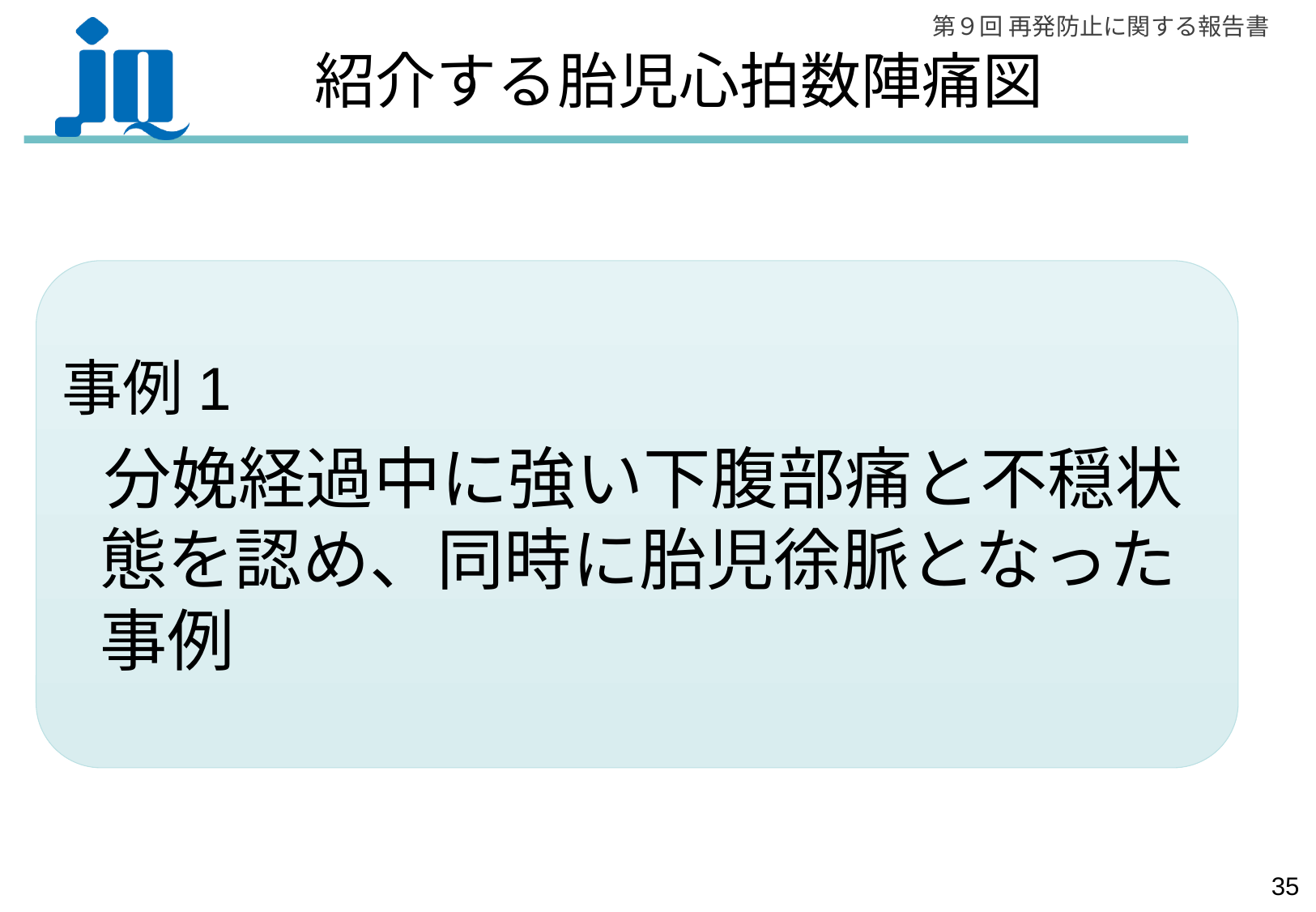

# 紹介する胎児心拍数陣痛図
事例1
  分娩経過中に強い下腹部痛と不穏状態を認め、同時に胎児徐脈となった事例
35